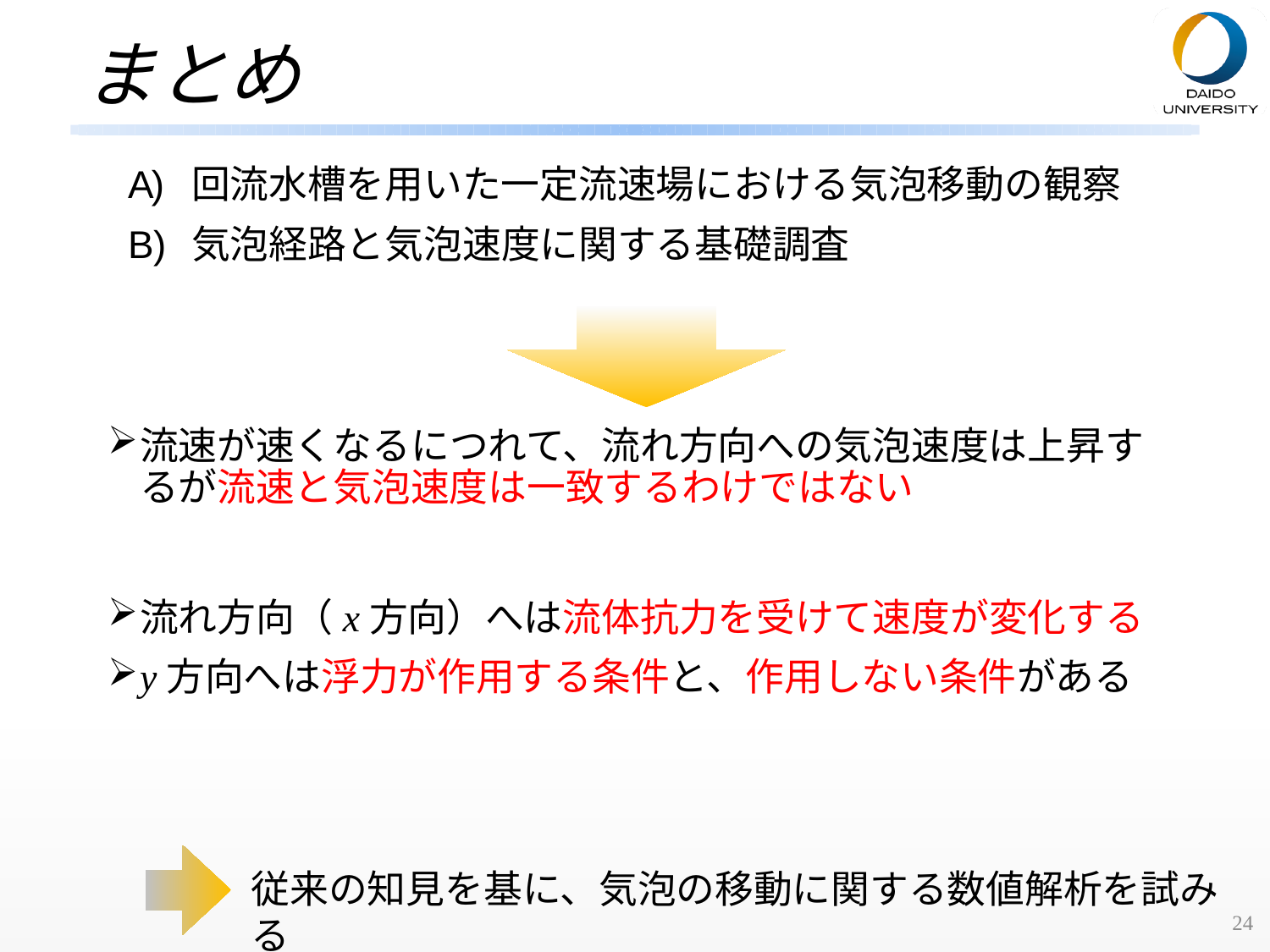

# まとめ
回流水槽を用いた一定流速場における気泡移動の観察
気泡経路と気泡速度に関する基礎調査

流速が速くなるにつれて、流れ方向への気泡速度は上昇するが流速と気泡速度は一致するわけではない

流れ方向（x方向）へは流体抗力を受けて速度が変化する
y方向へは浮力が作用する条件と、作用しない条件がある

従来の知見を基に、気泡の移動に関する数値解析を試みる
24